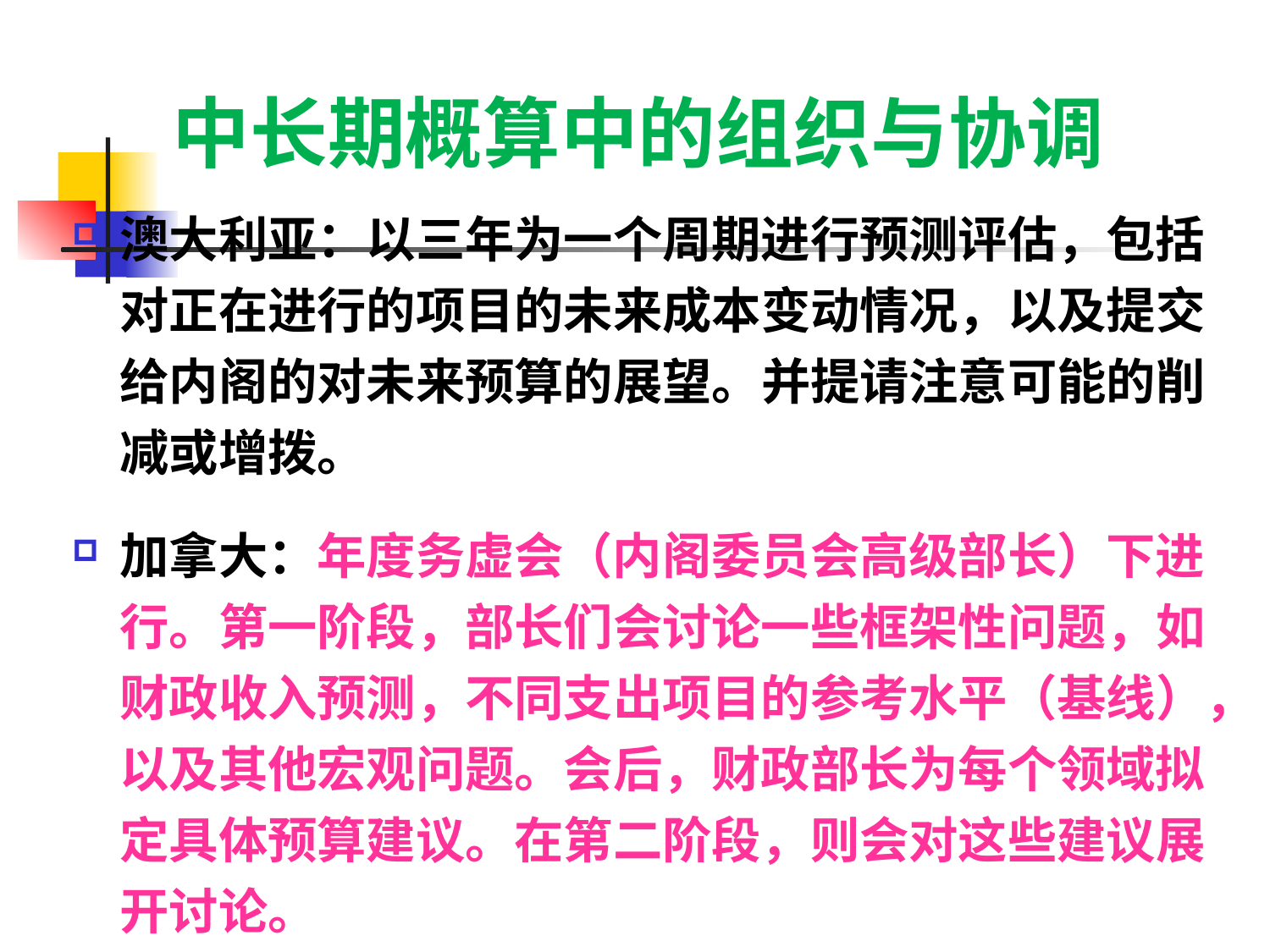

中长期概算中的组织与协调
澳大利亚：以三年为一个周期进行预测评估，包括对正在进行的项目的未来成本变动情况，以及提交给内阁的对未来预算的展望。并提请注意可能的削减或增拨。
加拿大：年度务虚会（内阁委员会高级部长）下进行。第一阶段，部长们会讨论一些框架性问题，如财政收入预测，不同支出项目的参考水平（基线），以及其他宏观问题。会后，财政部长为每个领域拟定具体预算建议。在第二阶段，则会对这些建议展开讨论。